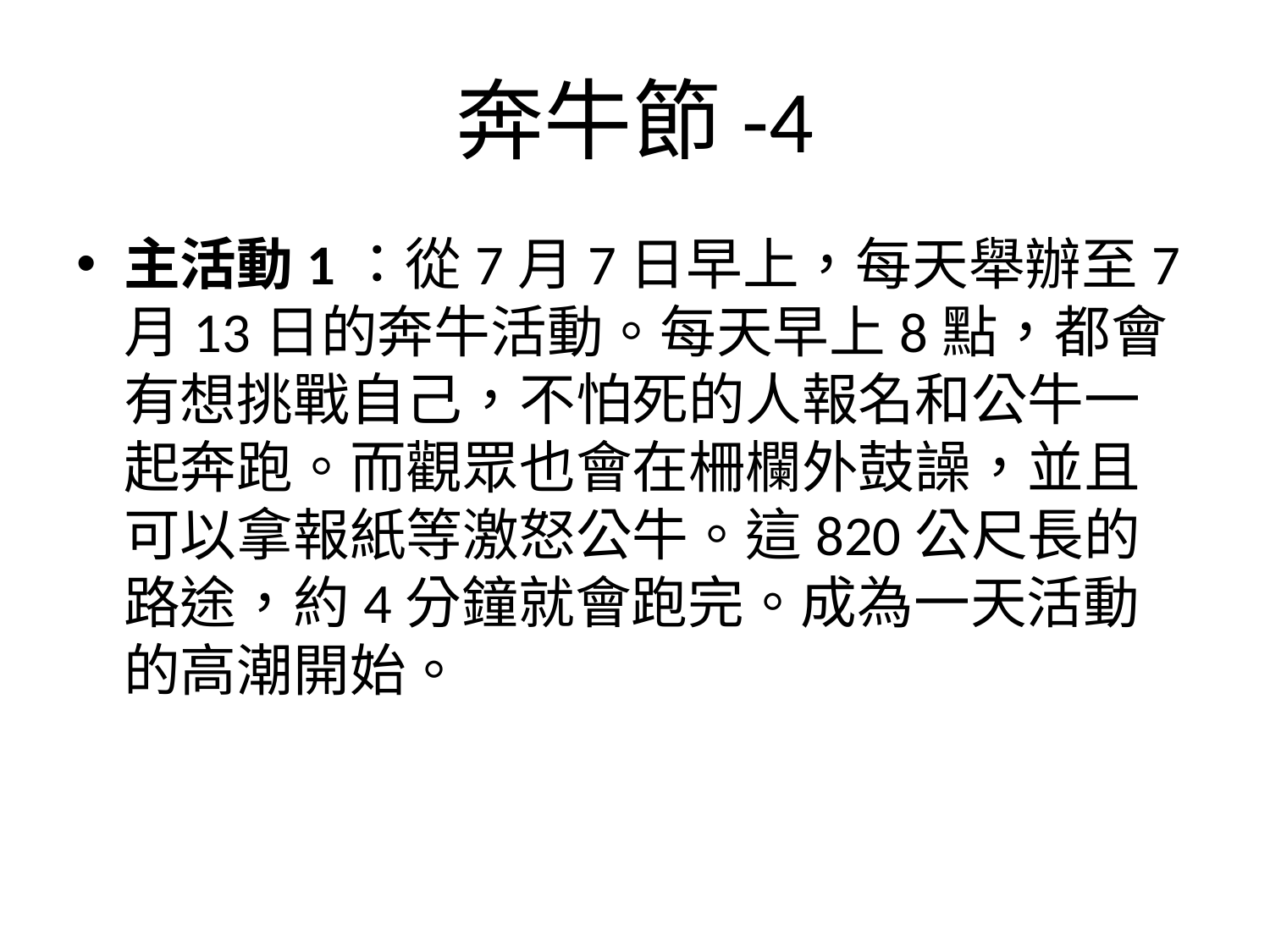

# 奔牛節-4
主活動1：從7月7日早上，每天舉辦至7月13日的奔牛活動。每天早上8點，都會有想挑戰自己，不怕死的人報名和公牛一起奔跑。而觀眾也會在柵欄外鼓譟，並且可以拿報紙等激怒公牛。這820公尺長的路途，約4分鐘就會跑完。成為一天活動的高潮開始。